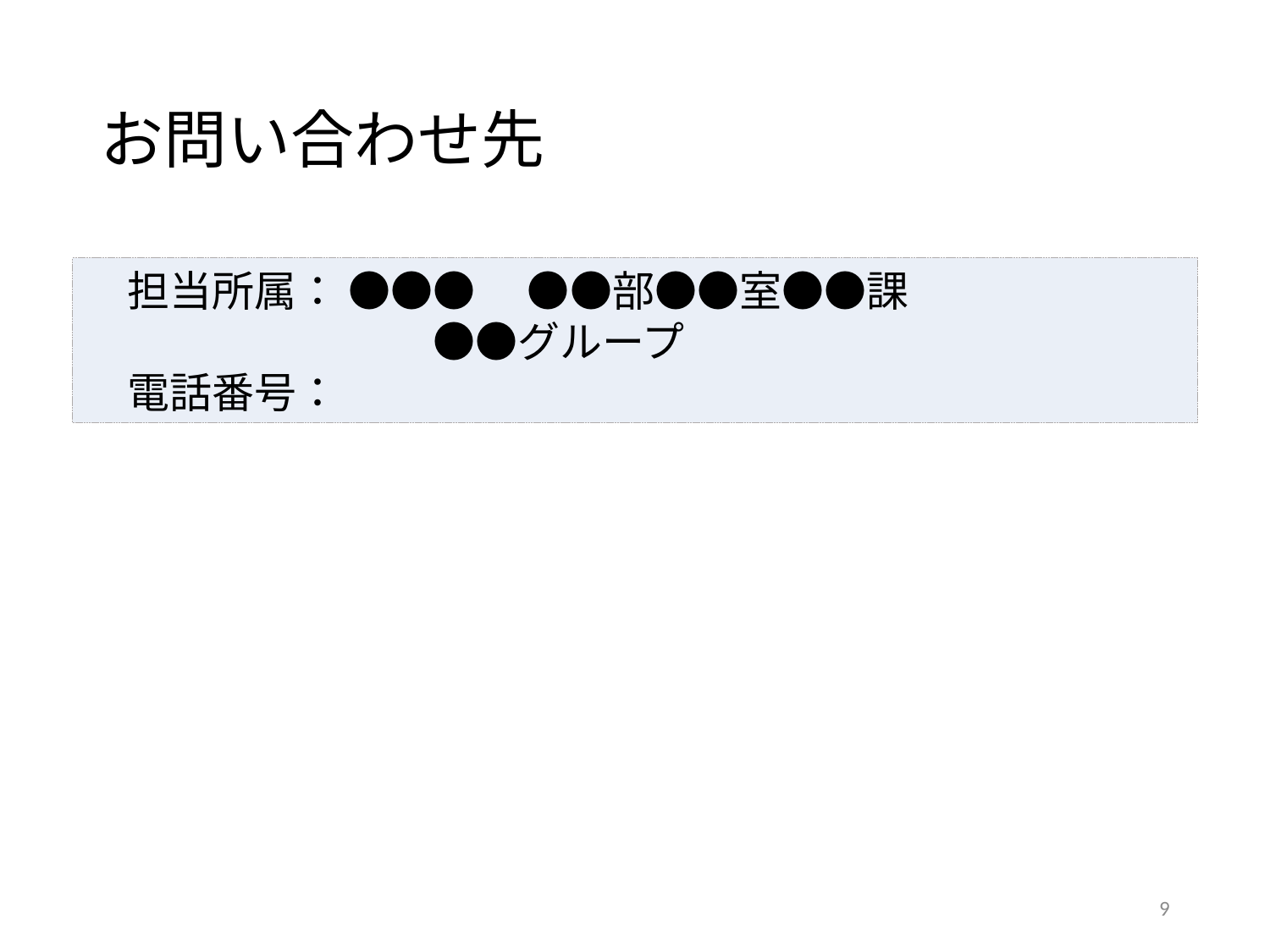

# お問い合わせ先
　担当所属： ●●● 　●●部●●室●●課
　　　　　　　　 ●●グループ
　電話番号：
9